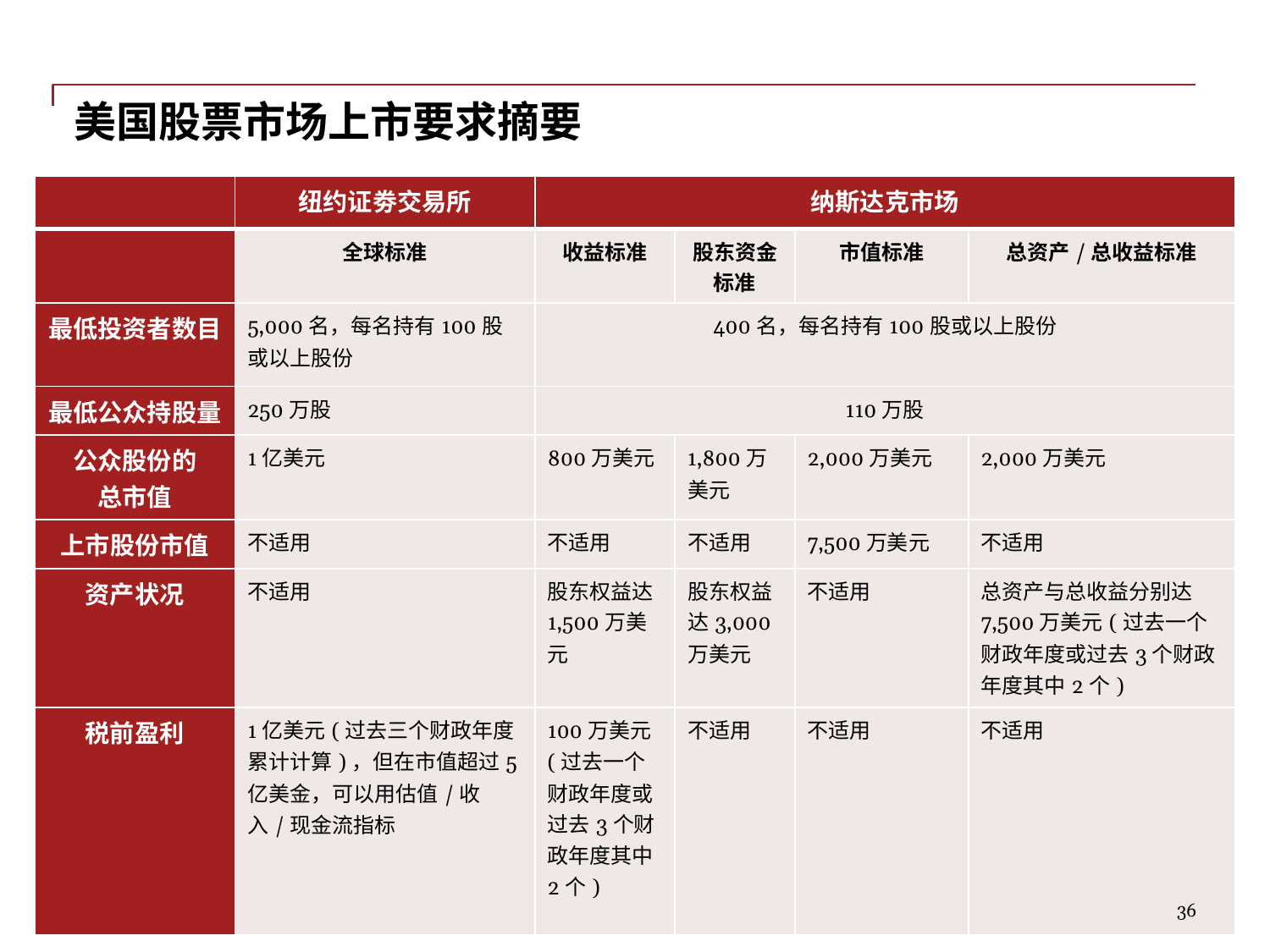

# 美国股票市场上市要求摘要
|  | 纽约证劵交易所 | 纳斯达克市场 |  |  |  |
| --- | --- | --- | --- | --- | --- |
|  | 全球标准 | 收益标准 | 股东资金标准 | 市值标准 | 总资产/总收益标准 |
| 最低投资者数目 | 5,000名，每名持有100股或以上股份 | 400名，每名持有100股或以上股份 |  |  |  |
| 最低公众持股量 | 250万股 | 110万股 |  |  |  |
| 公众股份的 总市值 | 1亿美元 | 800万美元 | 1,800万美元 | 2,000万美元 | 2,000万美元 |
| 上市股份市值 | 不适用 | 不适用 | 不适用 | 7,500万美元 | 不适用 |
| 资产状况 | 不适用 | 股东权益达1,500万美元 | 股东权益达3,000万美元 | 不适用 | 总资产与总收益分别达7,500万美元(过去一个财政年度或过去3个财政年度其中2个) |
| 税前盈利 | 1亿美元(过去三个财政年度累计计算)，但在市值超过5亿美金，可以用估值/收入/现金流指标 | 100万美元(过去一个财政年度或过去3个财政年度其中2个) | 不适用 | 不适用 | 不适用 |
36